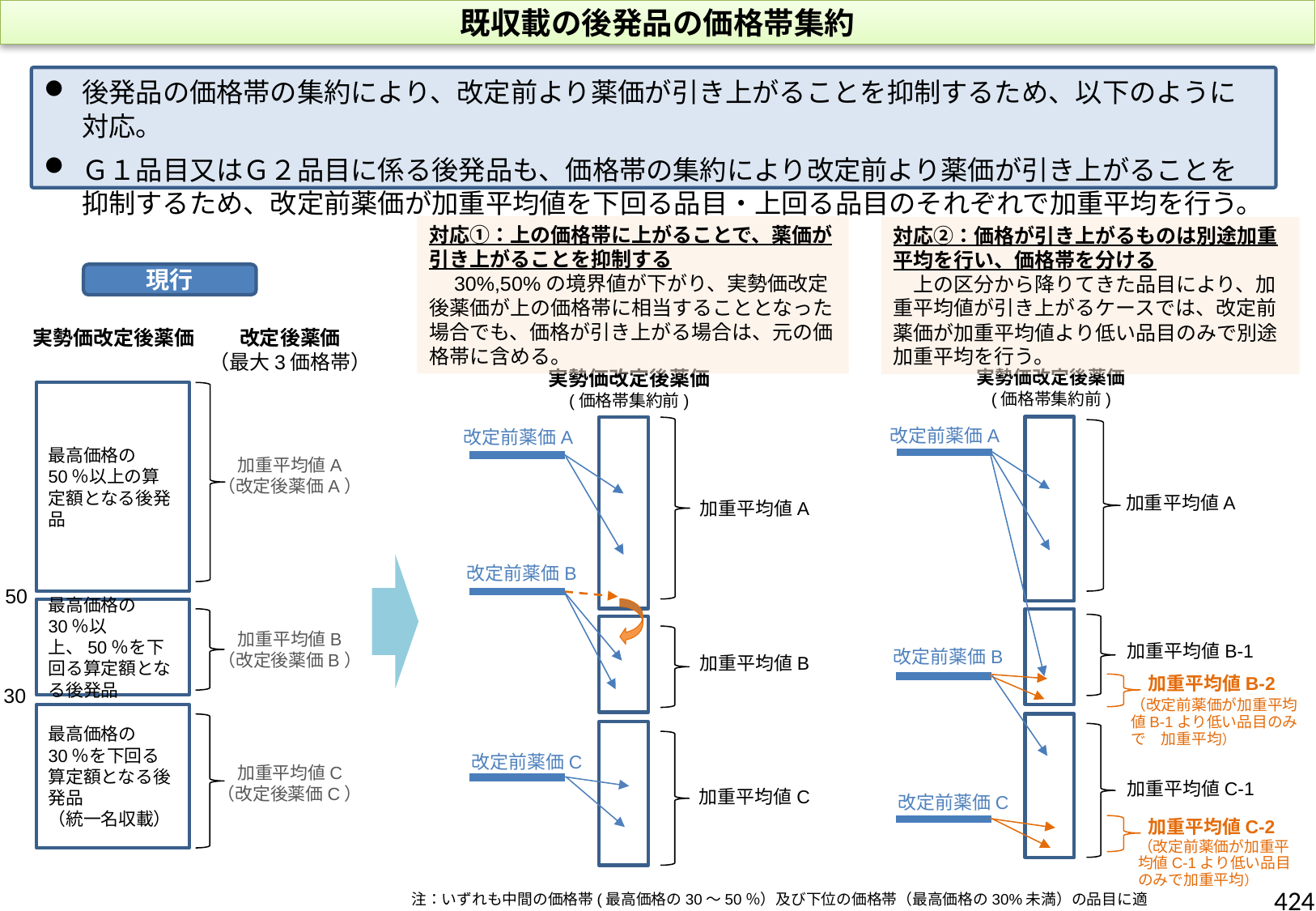

既収載の後発品の価格帯集約
後発品の価格帯の集約により、改定前より薬価が引き上がることを抑制するため、以下のように対応。
Ｇ１品目又はＧ２品目に係る後発品も、価格帯の集約により改定前より薬価が引き上がることを抑制するため、改定前薬価が加重平均値を下回る品目・上回る品目のそれぞれで加重平均を行う。
対応①：上の価格帯に上がることで、薬価が引き上がることを抑制する
　30%,50%の境界値が下がり、実勢価改定後薬価が上の価格帯に相当することとなった場合でも、価格が引き上がる場合は、元の価格帯に含める。
対応②：価格が引き上がるものは別途加重平均を行い、価格帯を分ける
　上の区分から降りてきた品目により、加重平均値が引き上がるケースでは、改定前薬価が加重平均値より低い品目のみで別途加重平均を行う。
現行
実勢価改定後薬価
改定後薬価
（最大3価格帯）
最高価格の50％以上の算定額となる後発品

加重平均値A
（改定後薬価A）
50
最高価格の30％以上、50％を下回る算定額となる後発品

加重平均値B
（改定後薬価B）
30
最高価格の30％を下回る算定額となる後発品
（統一名収載）

加重平均値C
（改定後薬価C）
実勢価改定後薬価
(価格帯集約前)

改定前薬価A
加重平均値A
改定前薬価B

加重平均値B

改定前薬価C
加重平均値C
実勢価改定後薬価
(価格帯集約前)

改定前薬価A

加重平均値A

加重平均値B-1
改定前薬価B

加重平均値C-1
改定前薬価C

加重平均値B-2

（改定前薬価が加重平均値B-1より低い品目のみで　加重平均）
加重平均値C-2

（改定前薬価が加重平均値C-1より低い品目のみで加重平均）
424
注：いずれも中間の価格帯(最高価格の30～50％）及び下位の価格帯（最高価格の30%未満）の品目に適用